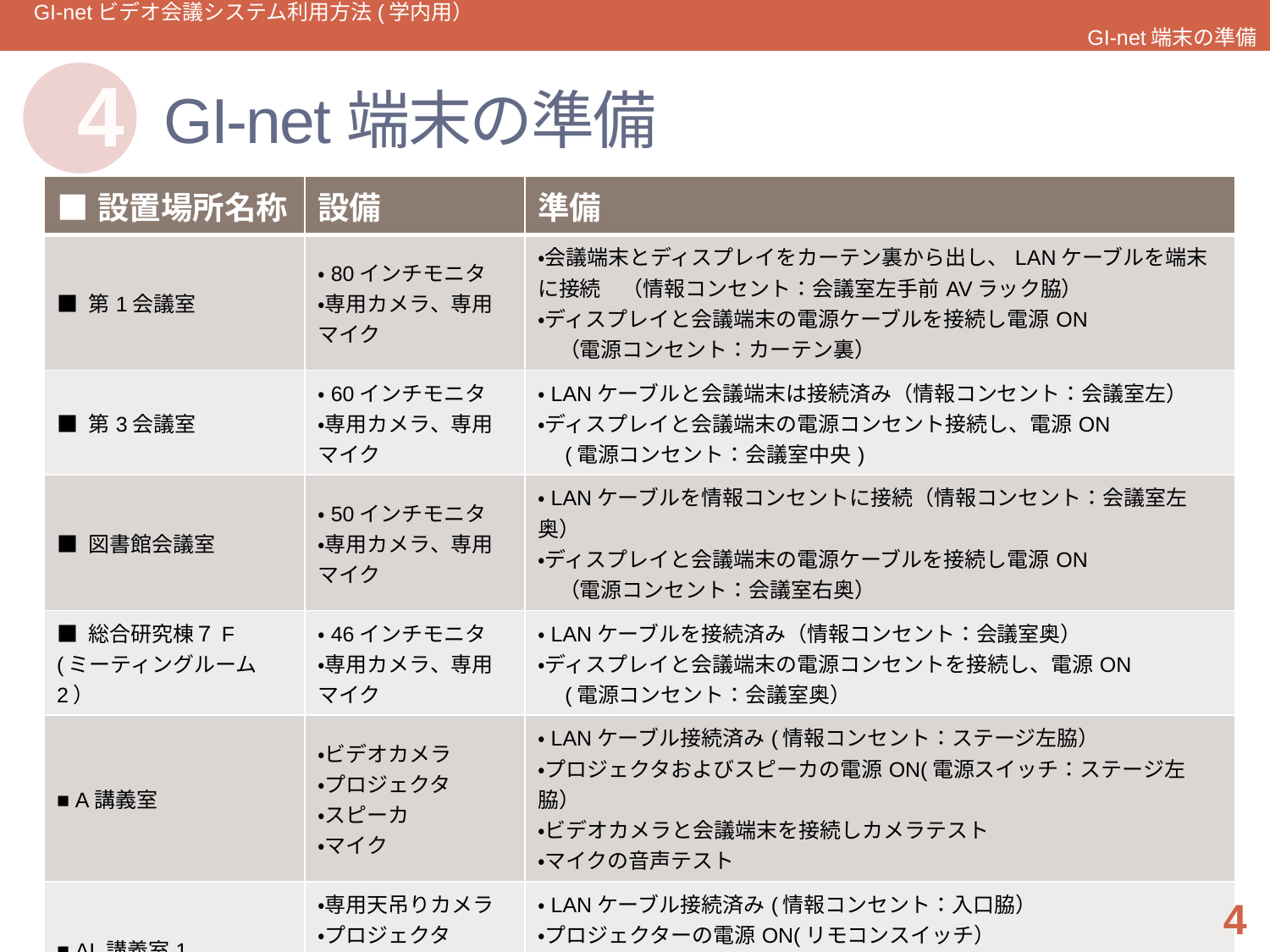

GI-netビデオ会議システム利用方法(学内用）　　　　　　　　　　　　　　　　　　　　　　　　　　　　　　　　　　　　　　　　　　　　　　　GI-net端末の準備
# GI-net端末の準備
4

| ■設置場所名称 | 設備 | 準備 |
| --- | --- | --- |
| ■ 第1会議室 | ・80インチモニタ ・専用カメラ、専用マイク | ・会議端末とディスプレイをカーテン裏から出し、LANケーブルを端末に接続　（情報コンセント：会議室左手前AVラック脇） ・ディスプレイと会議端末の電源ケーブルを接続し電源ON 　（電源コンセント：カーテン裏） |
| ■ 第3会議室 | ・60インチモニタ ・専用カメラ、専用マイク | ・LANケーブルと会議端末は接続済み（情報コンセント：会議室左） ・ディスプレイと会議端末の電源コンセント接続し、電源ON 　(電源コンセント：会議室中央) |
| ■ 図書館会議室 | ・50インチモニタ ・専用カメラ、専用マイク | ・LANケーブルを情報コンセントに接続（情報コンセント：会議室左奥） ・ディスプレイと会議端末の電源ケーブルを接続し電源ON 　（電源コンセント：会議室右奥） |
| ■ 総合研究棟７F　(ミーティングルーム2） | ・46インチモニタ ・専用カメラ、専用マイク | ・LANケーブルを接続済み（情報コンセント：会議室奥） ・ディスプレイと会議端末の電源コンセントを接続し、電源ON 　(電源コンセント：会議室奥） |
| ■ A講義室 | ・ビデオカメラ ・プロジェクタ ・スピーカ ・マイク | ・LANケーブル接続済み(情報コンセント：ステージ左脇） ・プロジェクタおよびスピーカの電源ON(電源スイッチ：ステージ左脇） ・ビデオカメラと会議端末を接続しカメラテスト　 ・マイクの音声テスト |
| ■ AL講義室1 | ・専用天吊りカメラ ・プロジェクタ ・スピーカ ・専用マイク | ・LANケーブル接続済み(情報コンセント：入口脇） ・プロジェクターの電源ON(リモコンスイッチ） ・スピーカの電源ON(電源スイッチ：入口脇） ・天吊りカメラの電源ON(リモコンスイッチ） |
| ■ マルチメディアシステムセンター スタジオ01,02 | ・3面スクリーンーなど各種AV装置 | ・マルチメディアシステムセンターの安藤先生に御相談ください |
4